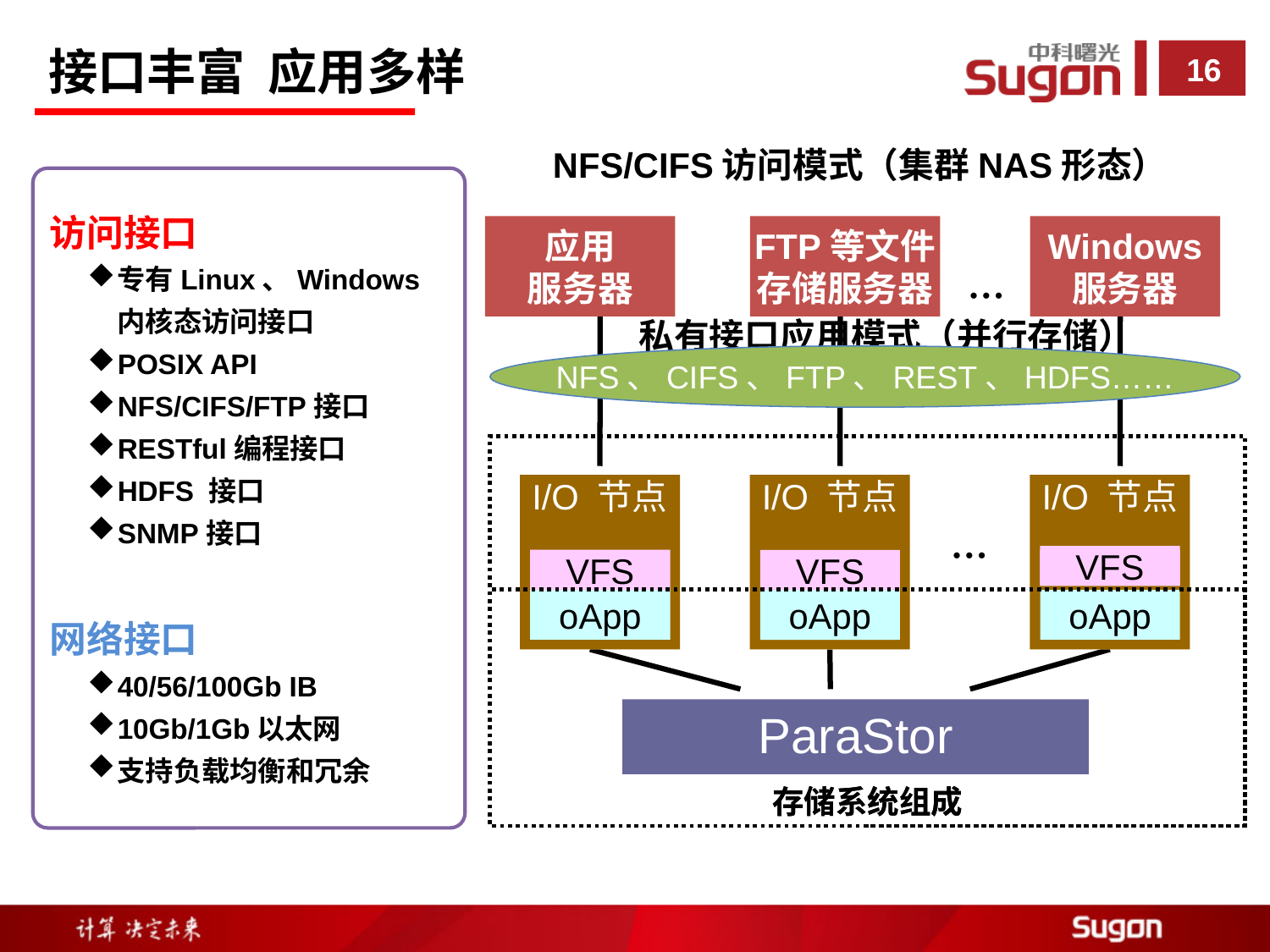

接口丰富  应用多样

NFS/CIFS访问模式（集群NAS形态）
访问接口
专有Linux、Windows内核态访问接口
POSIX API
NFS/CIFS/FTP接口
RESTful编程接口
HDFS 接口
SNMP接口

网络接口
40/56/100Gb IB
10Gb/1Gb以太网
支持负载均衡和冗余
应用
服务器
FTP等文件
存储服务器
Windows
服务器
● ● ●

私有接口应用模式（并行存储）
支持Linux和Windows

NFS、CIFS、FTP、REST、HDFS……
存储系统组成
I/O 节点
应用节点
I/O 节点
应用节点
I/O 节点
应用节点
● ● ●

VFS
VFS
WinFS
VFS
存储系统组成
oApp
oApp
oApp

ParaStor